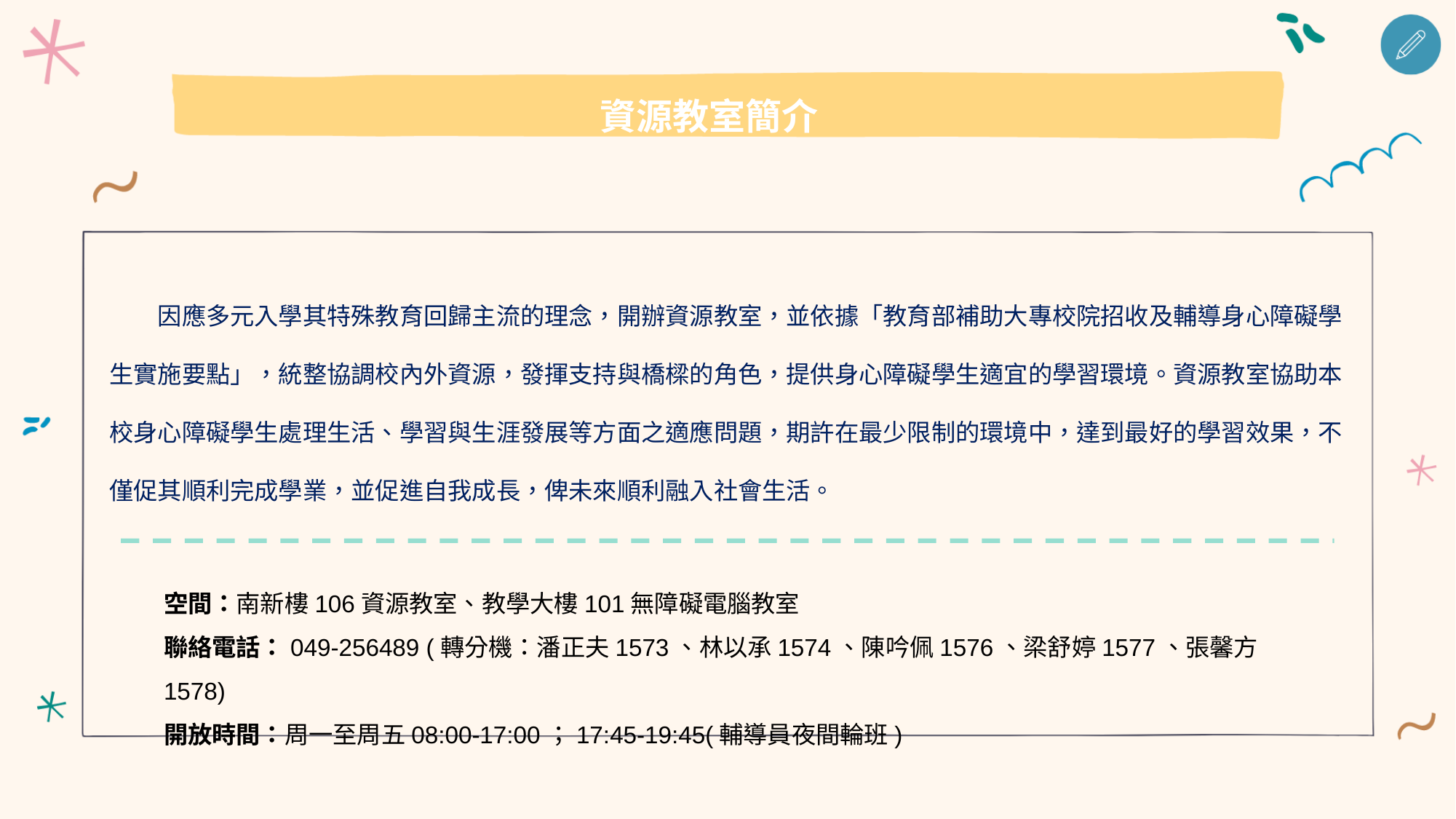

資源教室簡介
　　因應多元入學其特殊教育回歸主流的理念，開辦資源教室，並依據「教育部補助大專校院招收及輔導身心障礙學生實施要點」，統整協調校內外資源，發揮支持與橋樑的角色，提供身心障礙學生適宜的學習環境。資源教室協助本校身心障礙學生處理生活、學習與生涯發展等方面之適應問題，期許在最少限制的環境中，達到最好的學習效果，不僅促其順利完成學業，並促進自我成長，俾未來順利融入社會生活。

空間：南新樓106資源教室、教學大樓101無障礙電腦教室
聯絡電話：049-256489 (轉分機：潘正夫1573、林以承1574、陳吟佩1576、梁舒婷1577、張馨方1578)
開放時間：周一至周五08:00-17:00；17:45-19:45(輔導員夜間輪班)